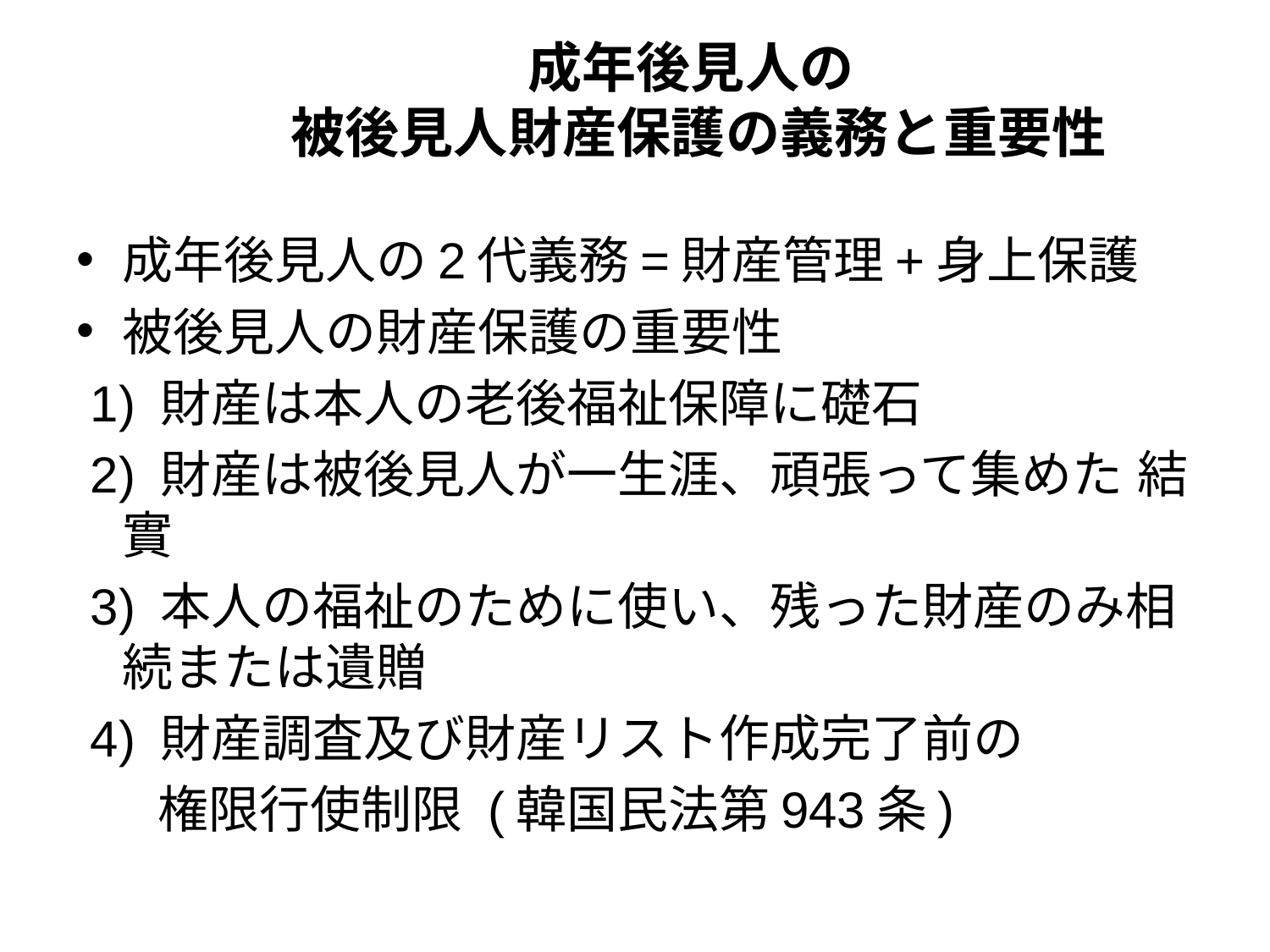

# 成年後見人の 被後見人財産保護の義務と重要性
成年後見人の2代義務=財産管理+身上保護
被後見人の財産保護の重要性
 1) 財産は本人の老後福祉保障に礎石
 2) 財産は被後見人が一生涯、頑張って集めた 結實
 3) 本人の福祉のために使い、残った財産のみ相続または遺贈
 4) 財産調査及び財産リスト作成完了前の
     権限行使制限 (韓国民法第943条)